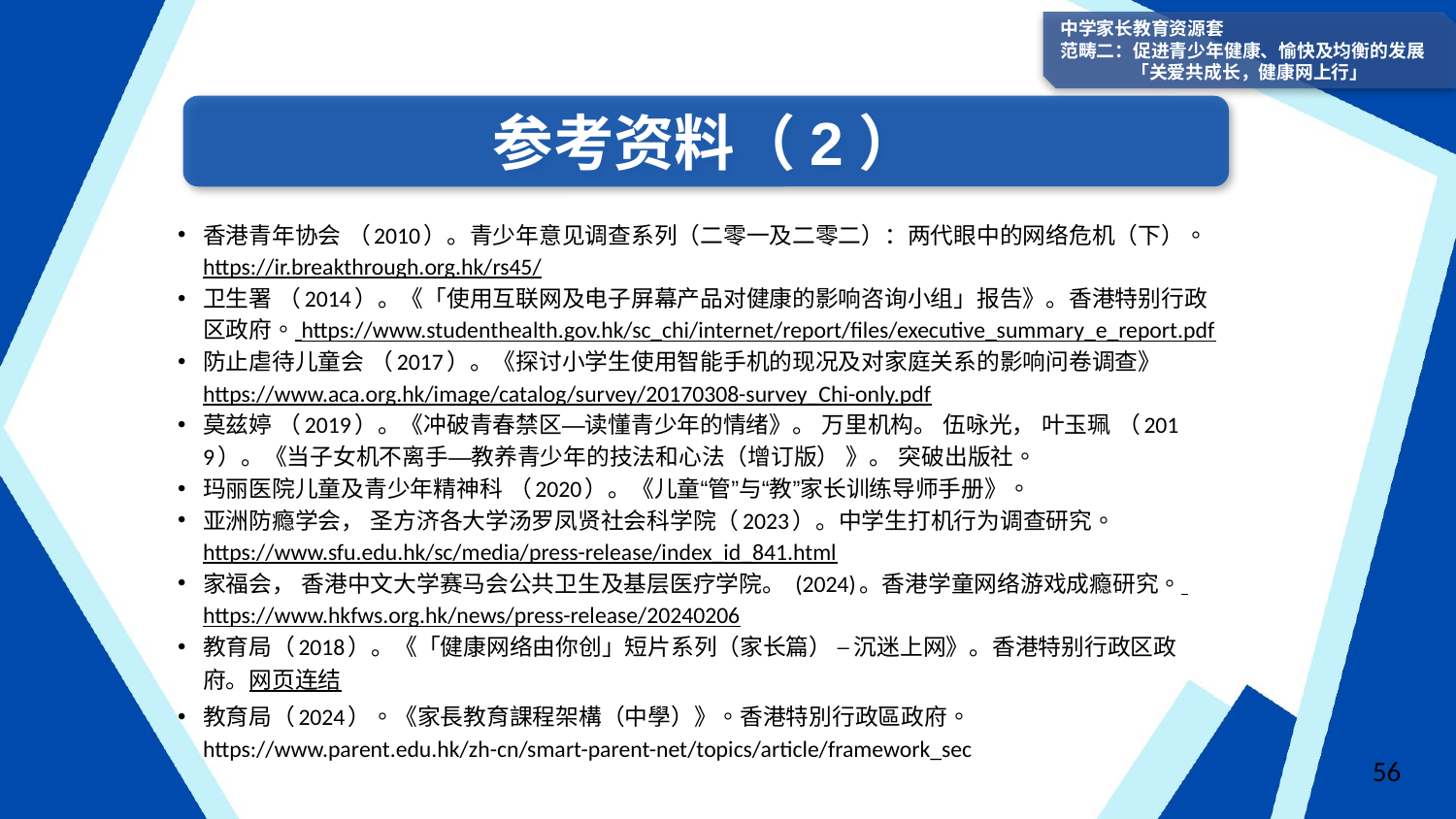

中学家长教育资源套
范畴二：促进青少年健康、愉快及均衡的发展
「关爱共成长，健康网上行」
参考资料（2）
香港青年协会 （2010）。青少年意见调查系列（二零一及二零二）：两代眼中的网络危机（下）。https://ir.breakthrough.org.hk/rs45/
卫生署 （2014）。《「使用互联网及电子屏幕产品对健康的影响咨询小组」报告》。香港特别行政区政府。 https://www.studenthealth.gov.hk/sc_chi/internet/report/files/executive_summary_e_report.pdf
防止虐待儿童会 （2017）。《探讨小学生使用智能手机的现况及对家庭关系的影响问卷调查》https://www.aca.org.hk/image/catalog/survey/20170308-survey_Chi-only.pdf
莫兹婷 （2019）。《冲破青春禁区—读懂青少年的情绪》。 万里机构。 伍咏光， 叶玉珮 （2019）。《当子女机不离手—教养青少年的技法和心法（增订版） 》。 突破出版社。
玛丽医院儿童及青少年精神科 （2020）。《儿童“管”与“教”家长训练导师手册》。
亚洲防瘾学会， 圣方济各大学汤罗凤贤社会科学院（2023）。中学生打机行为调查研究。 https://www.sfu.edu.hk/sc/media/press-release/index_id_841.html
家福会， 香港中文大学赛马会公共卫生及基层医疗学院。 (2024)。香港学童网络游戏成瘾研究。 https://www.hkfws.org.hk/news/press-release/20240206
教育局（2018）。《「健康网络由你创」短片系列（家长篇） ─ 沉迷上网》。香港特别行政区政府。网页连结
教育局（2024）。《家長教育課程架構（中學）》。香港特別行政區政府。 https://www.parent.edu.hk/zh-cn/smart-parent-net/topics/article/framework_sec

56